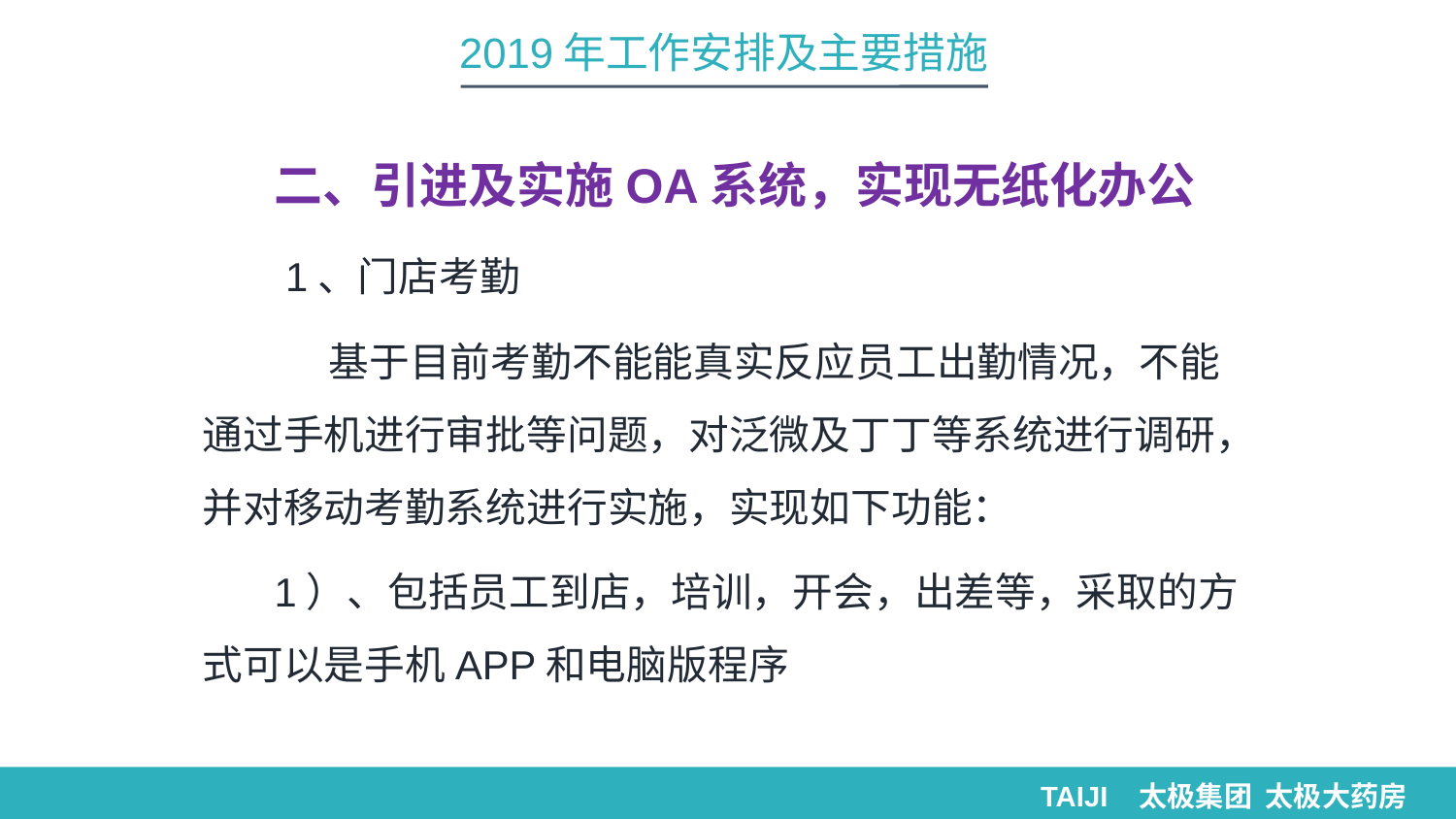

2019年工作安排及主要措施
二、引进及实施OA系统，实现无纸化办公
 1、门店考勤
     基于目前考勤不能能真实反应员工出勤情况，不能通过手机进行审批等问题，对泛微及丁丁等系统进行调研，并对移动考勤系统进行实施，实现如下功能：
1）、包括员工到店，培训，开会，出差等，采取的方式可以是手机APP和电脑版程序

TAIJI   太极集团  太极大药房